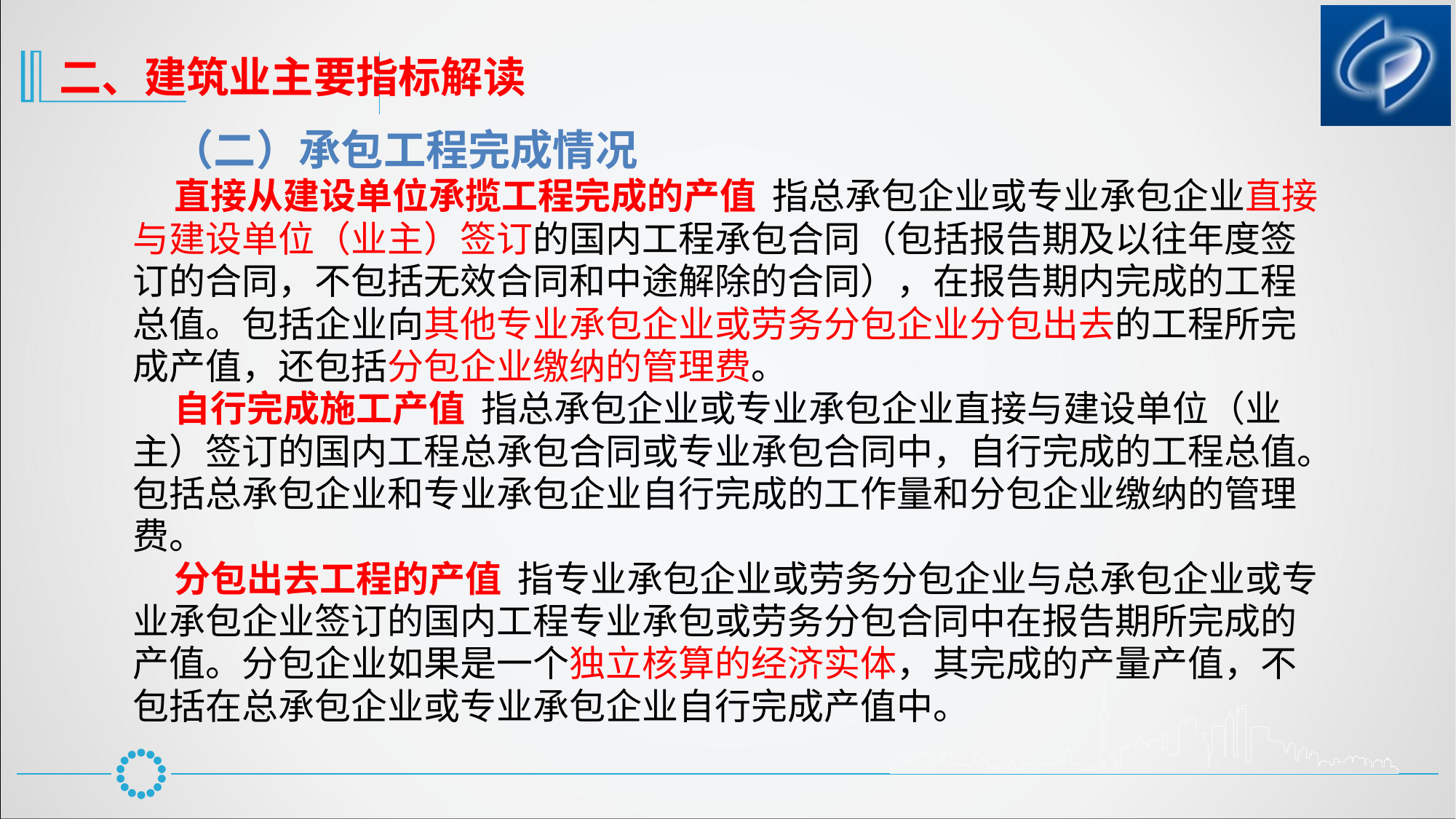

二、建筑业主要指标解读
   （二）承包工程完成情况
    直接从建设单位承揽工程完成的产值  指总承包企业或专业承包企业直接与建设单位（业主）签订的国内工程承包合同（包括报告期及以往年度签订的合同，不包括无效合同和中途解除的合同），在报告期内完成的工程总值。包括企业向其他专业承包企业或劳务分包企业分包出去的工程所完成产值，还包括分包企业缴纳的管理费。
    自行完成施工产值  指总承包企业或专业承包企业直接与建设单位（业主）签订的国内工程总承包合同或专业承包合同中，自行完成的工程总值。包括总承包企业和专业承包企业自行完成的工作量和分包企业缴纳的管理费。
    分包出去工程的产值  指专业承包企业或劳务分包企业与总承包企业或专业承包企业签订的国内工程专业承包或劳务分包合同中在报告期所完成的产值。分包企业如果是一个独立核算的经济实体，其完成的产量产值，不包括在总承包企业或专业承包企业自行完成产值中。

8